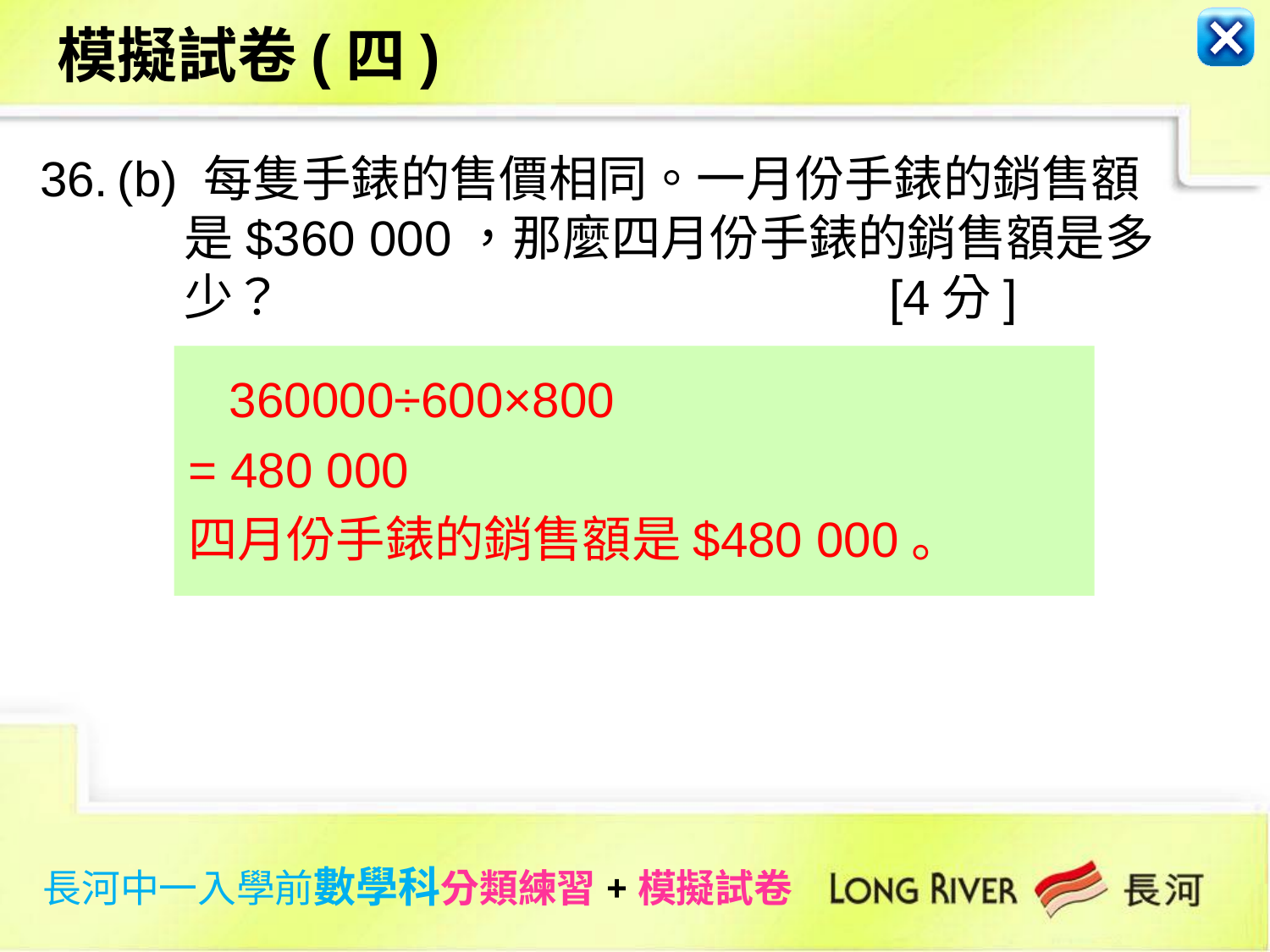

模擬試卷(四)
36.
(b) 每隻手錶的售價相同。一月份手錶的銷售額
     是$360 000，那麼四月份手錶的銷售額是多
     少？                                                      [4分]

   360000÷600×800
= 480 000
四月份手錶的銷售額是$480 000。